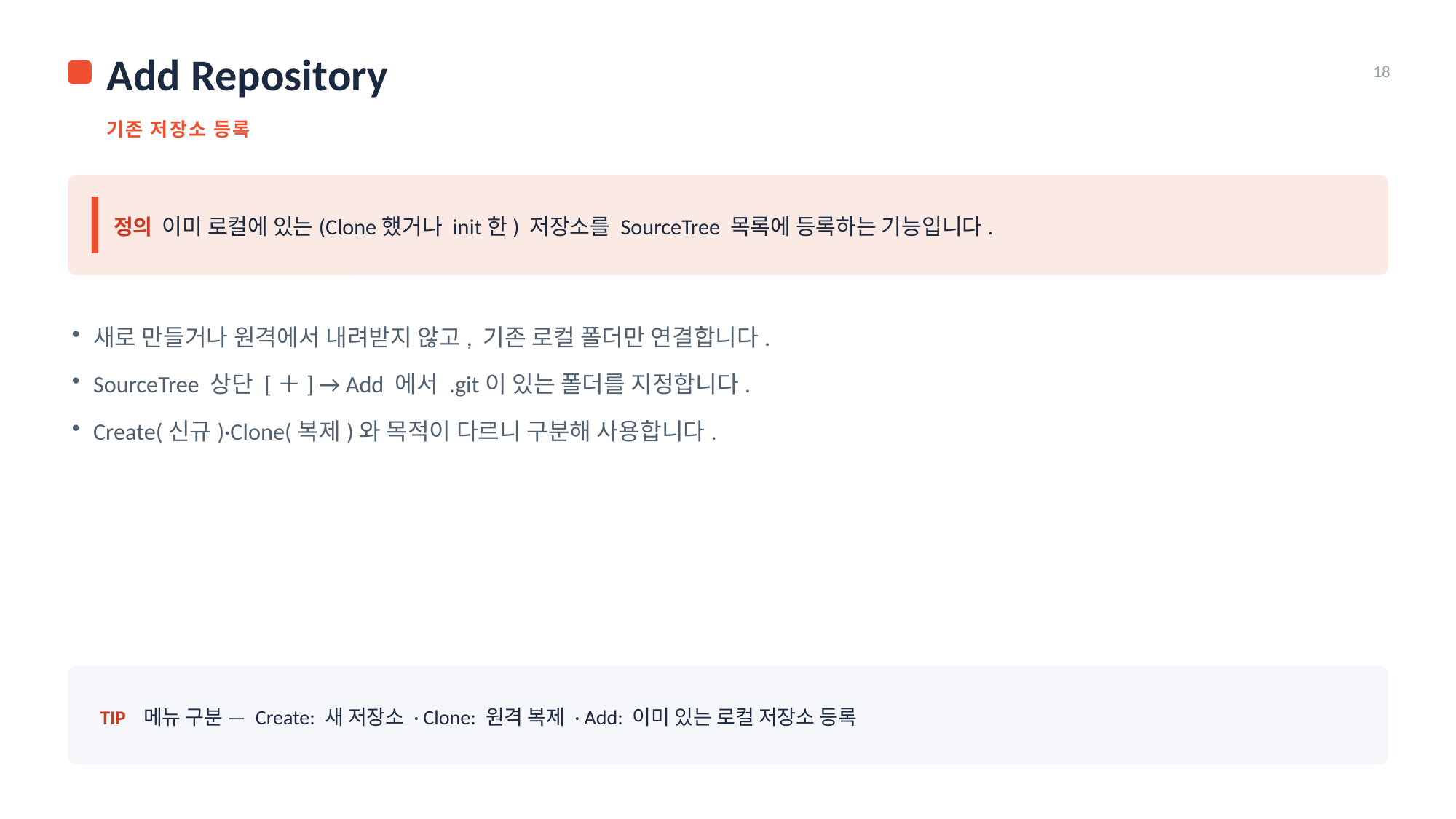

Add Repository
18

기존 저장소 등록

정의  이미 로컬에 있는(Clone했거나 init한) 저장소를 SourceTree 목록에 등록하는 기능입니다.

새로 만들거나 원격에서 내려받지 않고, 기존 로컬 폴더만 연결합니다.
SourceTree 상단 [＋] → Add 에서 .git이 있는 폴더를 지정합니다.
Create(신규)·Clone(복제)와 목적이 다르니 구분해 사용합니다.

TIP   메뉴 구분 — Create: 새 저장소 · Clone: 원격 복제 · Add: 이미 있는 로컬 저장소 등록